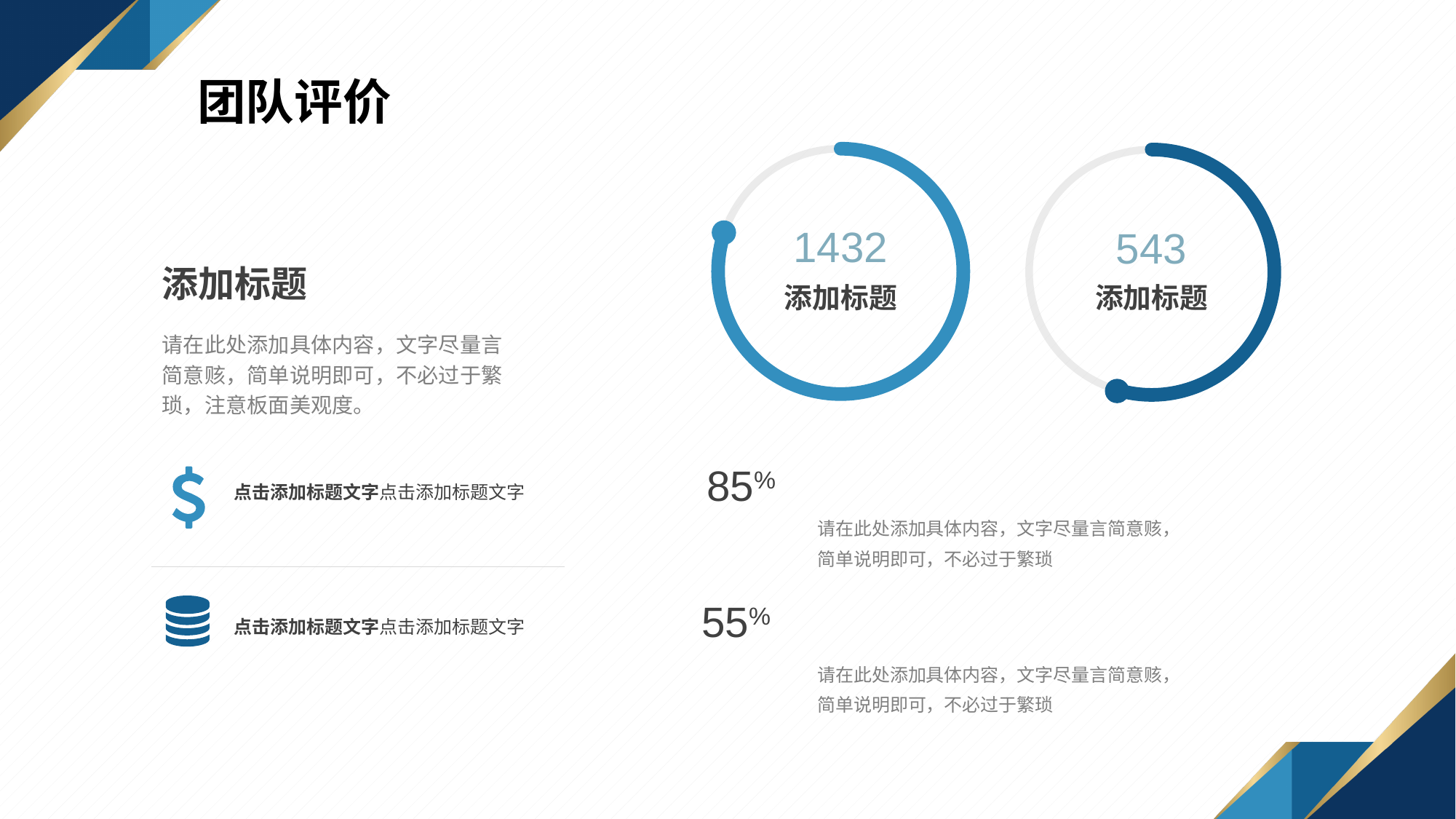

团队评价

1432

543

添加标题
添加标题
添加标题
请在此处添加具体内容，文字尽量言简意赅，简单说明即可，不必过于繁琐，注意板面美观度。
85%

点击添加标题文字点击添加标题文字
请在此处添加具体内容，文字尽量言简意赅，简单说明即可，不必过于繁琐
55%

点击添加标题文字点击添加标题文字
请在此处添加具体内容，文字尽量言简意赅，简单说明即可，不必过于繁琐